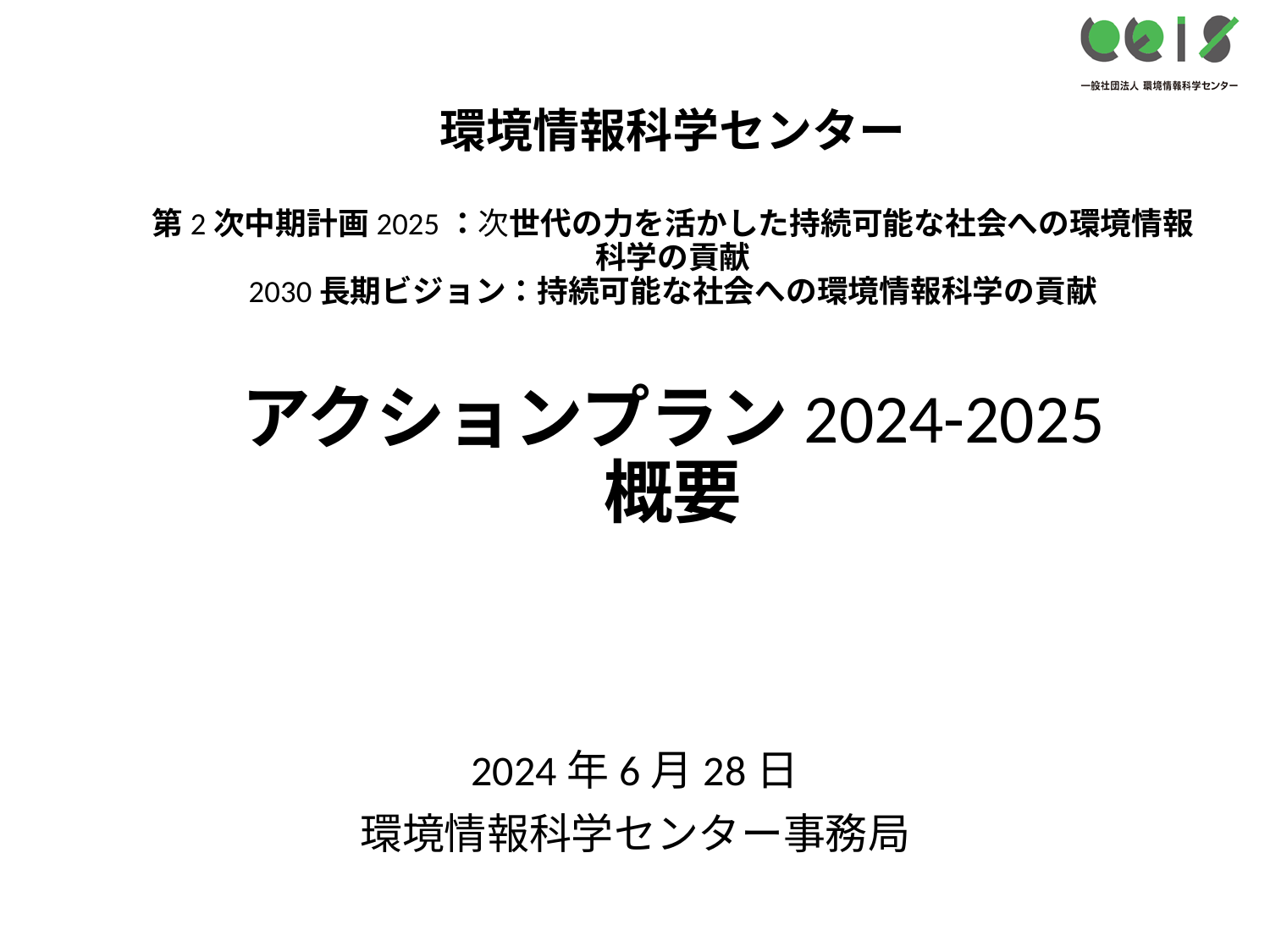

# 環境情報科学センター 第2次中期計画2025：次世代の力を活かした持続可能な社会への環境情報科学の貢献 2030長期ビジョン：持続可能な社会への環境情報科学の貢献 アクションプラン2024-2025 概要
2024年6月28日
環境情報科学センター事務局